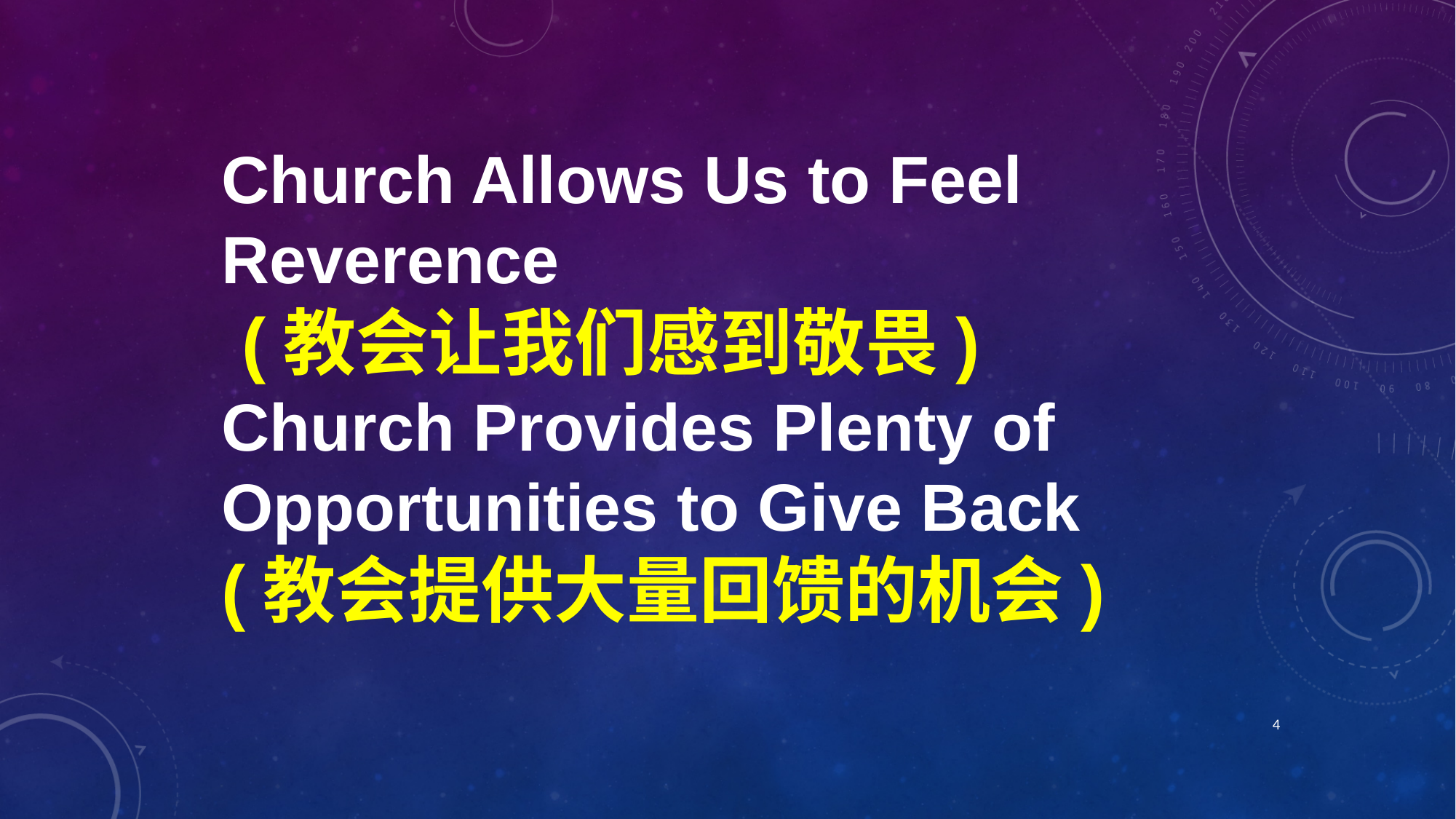

Church Allows Us to Feel Reverence
 (教会让我们感到敬畏)
Church Provides Plenty of Opportunities to Give Back
(教会提供大量回馈的机会)
4